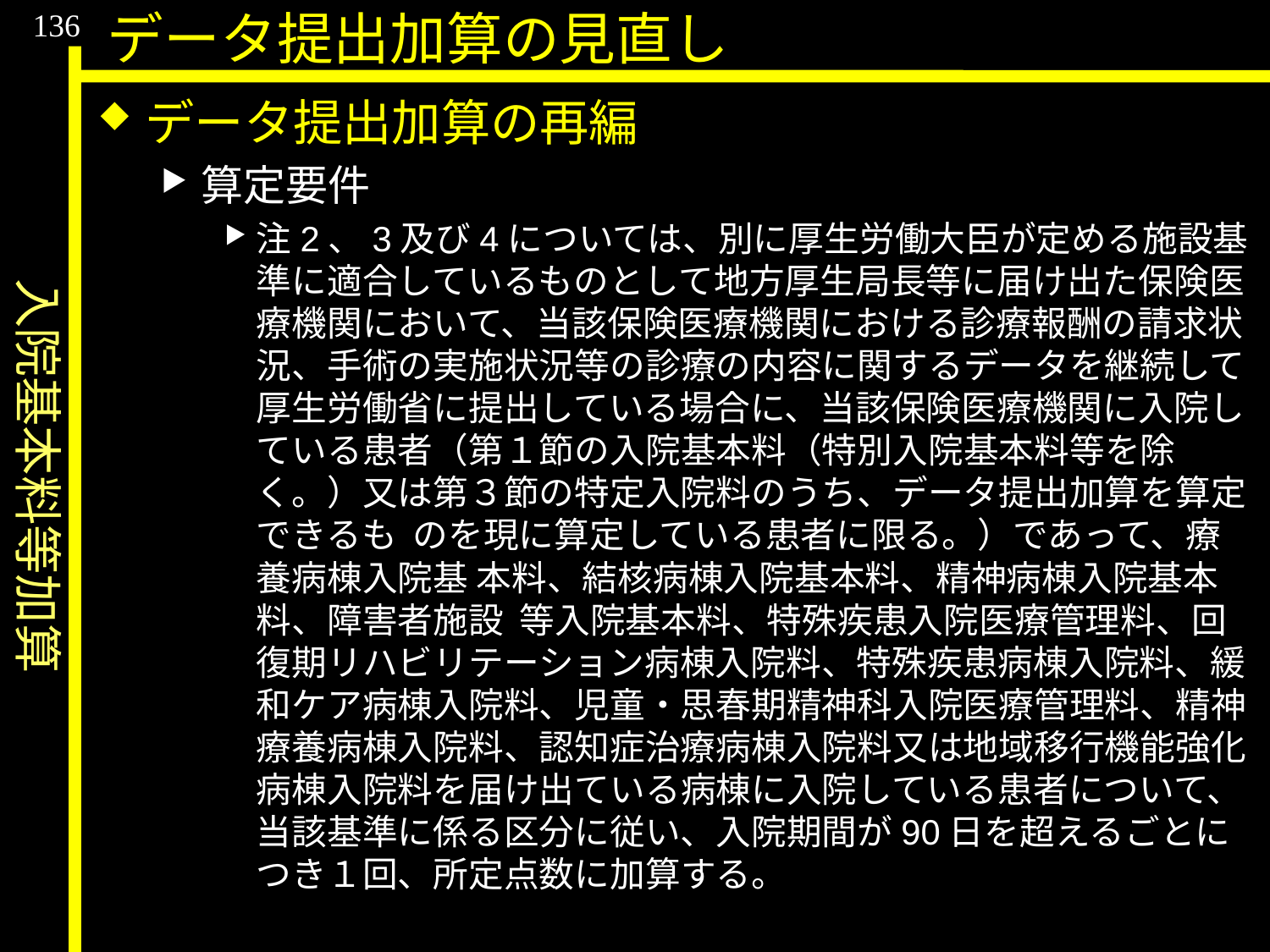

入院基本料等加算
136
データ提出加算の見直し

データ提出加算の再編
算定要件
注2、3及び4については、別に厚生労働大臣が定める施設基準に適合しているものとして地方厚生局長等に届け出た保険医療機関において、当該保険医療機関における診療報酬の請求状況、手術の実施状況等の診療の内容に関するデータを継続して厚生労働省に提出している場合に、当該保険医療機関に入院している患者（第１節の入院基本料（特別入院基本料等を除く。）又は第３節の特定入院料のうち、データ提出加算を算定できるも  のを現に算定している患者に限る。）であって、療養病棟入院基 本料、結核病棟入院基本料、精神病棟入院基本料、障害者施設  等入院基本料、特殊疾患入院医療管理料、回復期リハビリテーション病棟入院料、特殊疾患病棟入院料、緩和ケア病棟入院料、児童・思春期精神科入院医療管理料、精神療養病棟入院料、認知症治療病棟入院料又は地域移行機能強化病棟入院料を届け出ている病棟に入院している患者について、当該基準に係る区分に従い、入院期間が90日を超えるごとにつき１回、所定点数に加算する。